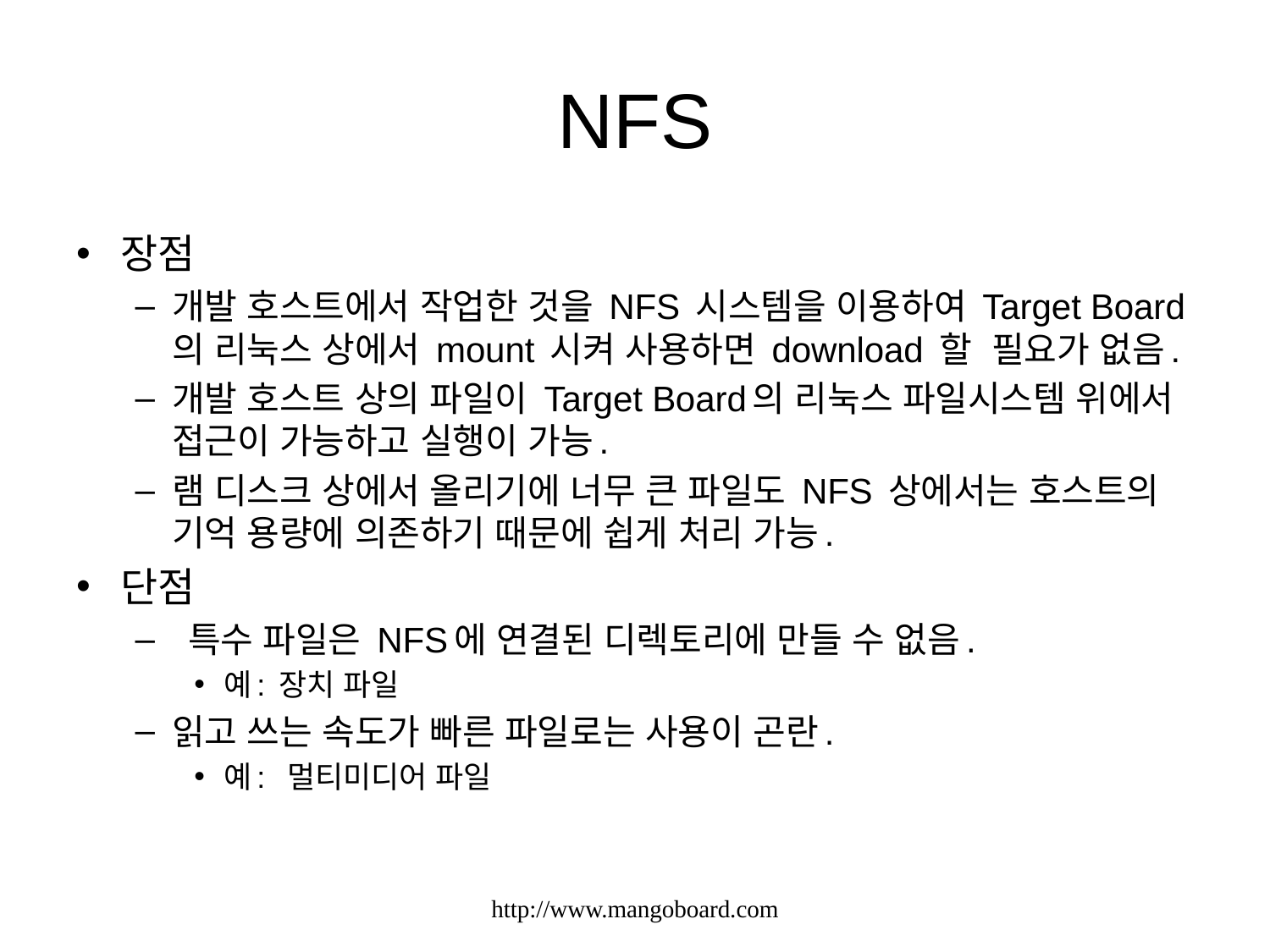

# NFS
장점
개발 호스트에서 작업한 것을 NFS 시스템을 이용하여 Target Board의 리눅스 상에서 mount 시켜 사용하면 download 할  필요가 없음.
개발 호스트 상의 파일이 Target Board의 리눅스 파일시스템 위에서 접근이 가능하고 실행이 가능.
램 디스크 상에서 올리기에 너무 큰 파일도 NFS 상에서는 호스트의 기억 용량에 의존하기 때문에 쉽게 처리 가능.
단점
 특수 파일은 NFS에 연결된 디렉토리에 만들 수 없음.
예: 장치 파일
읽고 쓰는 속도가 빠른 파일로는 사용이 곤란.
예:  멀티미디어 파일
http://www.mangoboard.com